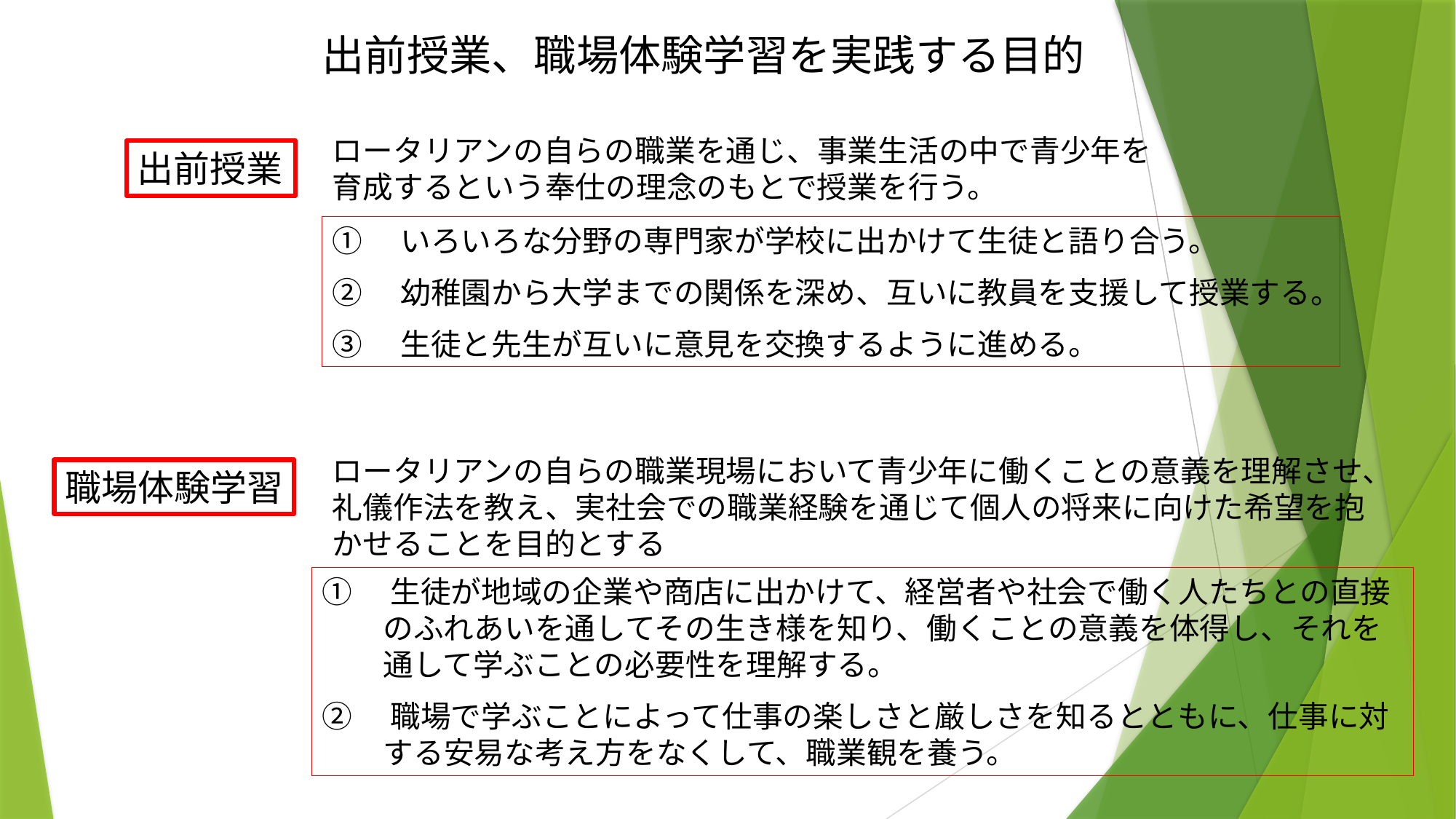

出前授業、職場体験学習を実践する目的

ロータリアンの自らの職業を通じ、事業生活の中で青少年を育成するという奉仕の理念のもとで授業を行う。
出前授業
①　いろいろな分野の専門家が学校に出かけて生徒と語り合う。
②　幼稚園から大学までの関係を深め、互いに教員を支援して授業する。
③　生徒と先生が互いに意見を交換するように進める。
ロータリアンの自らの職業現場において青少年に働くことの意義を理解させ、礼儀作法を教え、実社会での職業経験を通じて個人の将来に向けた希望を抱かせることを目的とする
職場体験学習
①　生徒が地域の企業や商店に出かけて、経営者や社会で働く人たちとの直接
　　のふれあいを通してその生き様を知り、働くことの意義を体得し、それを
　　通して学ぶことの必要性を理解する。
②　職場で学ぶことによって仕事の楽しさと厳しさを知るとともに、仕事に対
　　する安易な考え方をなくして、職業観を養う。